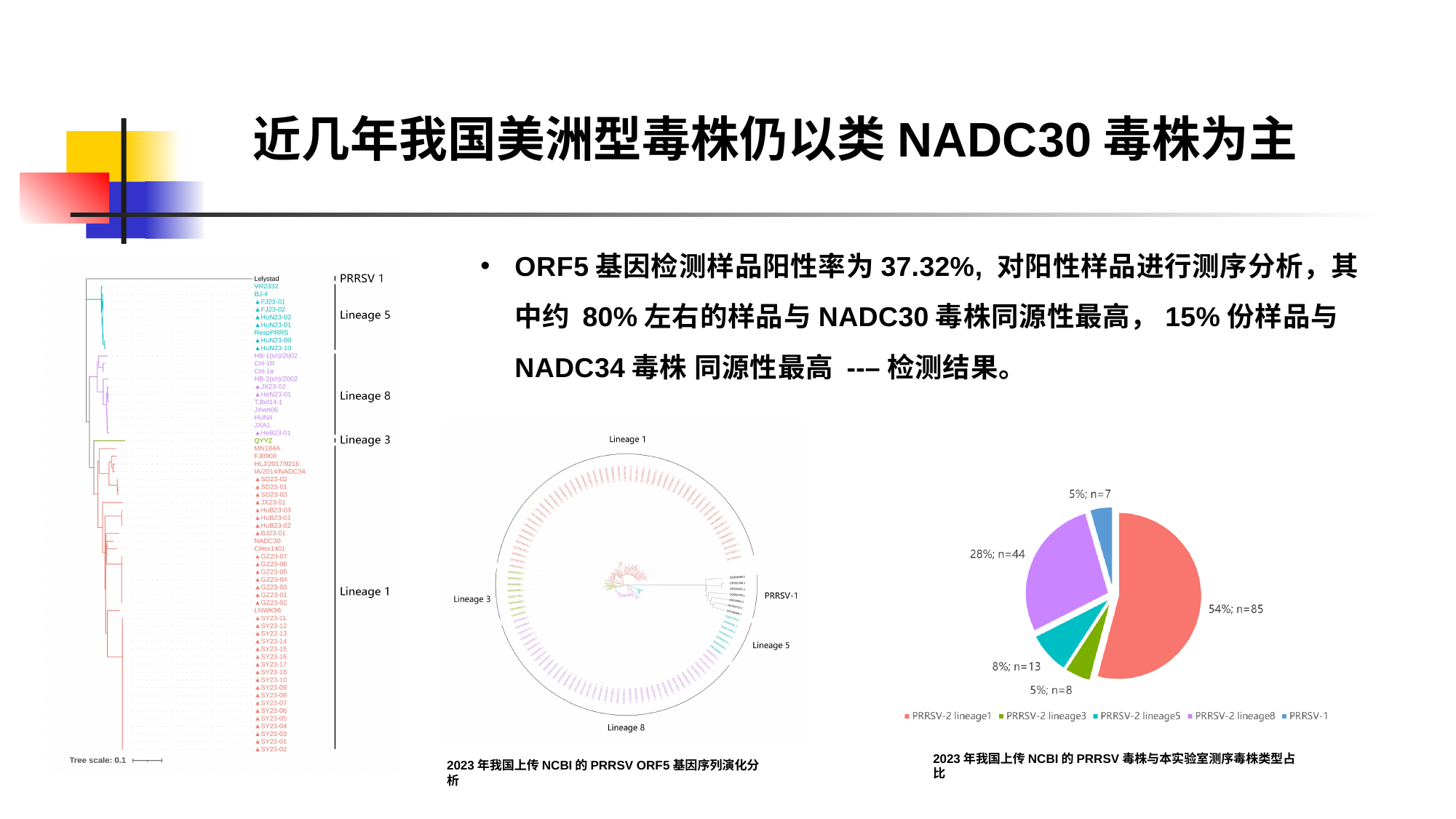

近几年我国美洲型毒株仍以类NADC30毒株为主
ORF5基因检测样品阳性率为37.32%, 对阳性样品进行测序分析，其中约 80%左右的样品与NADC30毒株同源性最高，15%份样品与NADC34毒株 同源性最高 --–检测结果。

2023年我国上传NCBI的PRRSV毒株与本实验室测序毒株类型占比
2023年我国上传NCBI的PRRSV ORF5基因序列演化分析